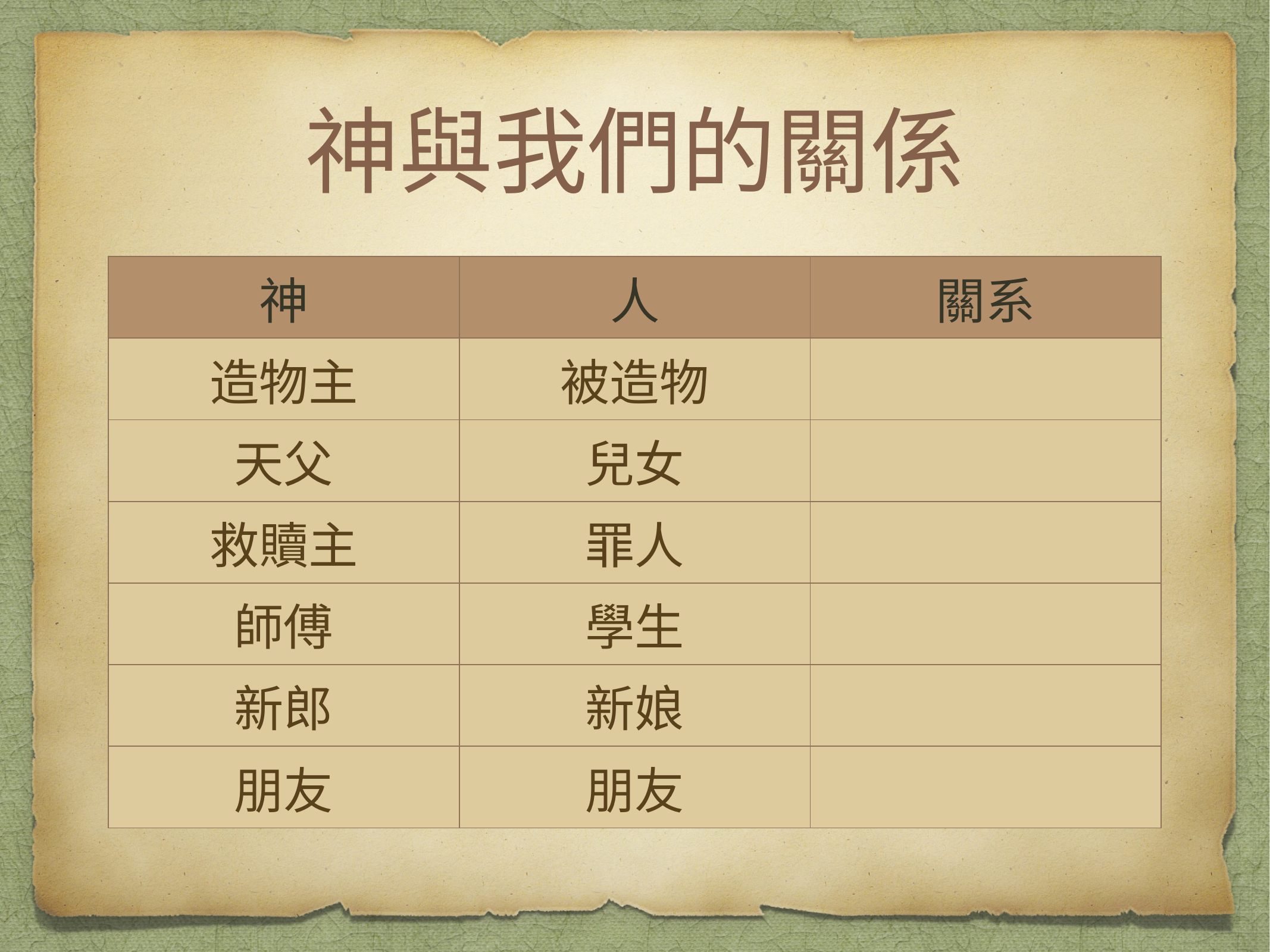

# 神與我們的關係
| 神 | 人 | 關系 |
| --- | --- | --- |
| 造物主 | 被造物 |  |
| 天父 | 兒女 |  |
| 救贖主 | 罪人 |  |
| 師傅 | 學生 |  |
| 新郎 | 新娘 |  |
| 朋友 | 朋友 |  |